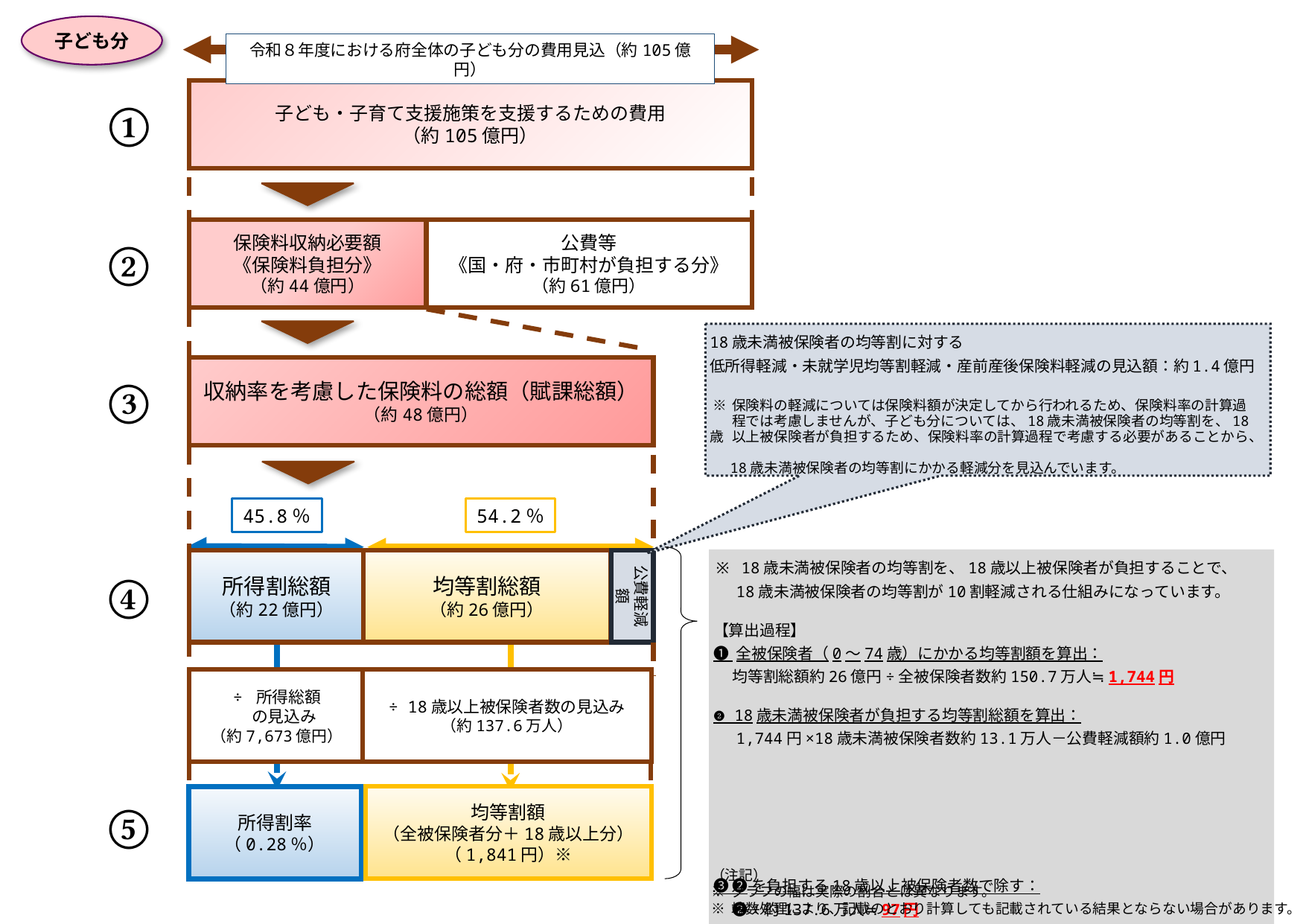

子ども分
令和８年度における府全体の子ども分の費用見込（約105億円）
子ども・子育て支援施策を支援するための費用
（約105億円）
①

保険料収納必要額
《保険料負担分》
（約44億円）
公費等
《国・府・市町村が負担する分》
（約61億円）
②

18歳未満被保険者の均等割に対する
低所得軽減・未就学児均等割軽減・産前産後保険料軽減の見込額：約1.4億円

 ※	保険料の軽減については保険料額が決定してから行われるため、保険料率の計算過	程では考慮しませんが、子ども分については、18歳未満被保険者の均等割を、18歳	以上被保険者が負担するため、保険料率の計算過程で考慮する必要があることから、
　 18歳未満被保険者の均等割にかかる軽減分を見込んでいます。

収納率を考慮した保険料の総額（賦課総額）
（約48億円）
③

45.8％
54.2％

※ 18歳未満被保険者の均等割を、18歳以上被保険者が負担することで、
　 18歳未満被保険者の均等割が10割軽減される仕組みになっています。

【算出過程】
❶ 全被保険者（0～74歳）にかかる均等割額を算出：
　 均等割総額約26億円÷全被保険者数約150.7万人≒1,744円

❷ 18歳未満被保険者が負担する均等割総額を算出：
　 1,744円×18歳未満被保険者数約13.1万人－公費軽減額約1.0億円

❸ ❷を負担する18歳以上被保険者数で除す：
　 ❷÷約137.6万人≒97円

❹ 府内統一の均等割額（全被保険者分＋18歳以上分）＝❶＋❸＝1,841円
所得割総額
（約22億円）
均等割総額
（約26億円）
公費軽減額
④
÷ 所得総額
   の見込み
（約7,673億円）
÷ 18歳以上被保険者数の見込み
（約137.6万人）
均等割額
（全被保険者分＋18歳以上分）
（1,841円）※
所得割率
（0.28％）
⑤
（注記）
※ グラフの幅は実際の割合とは異なります。
※ 端数処理により、記載のとおり計算しても記載されている結果とならない場合があります。